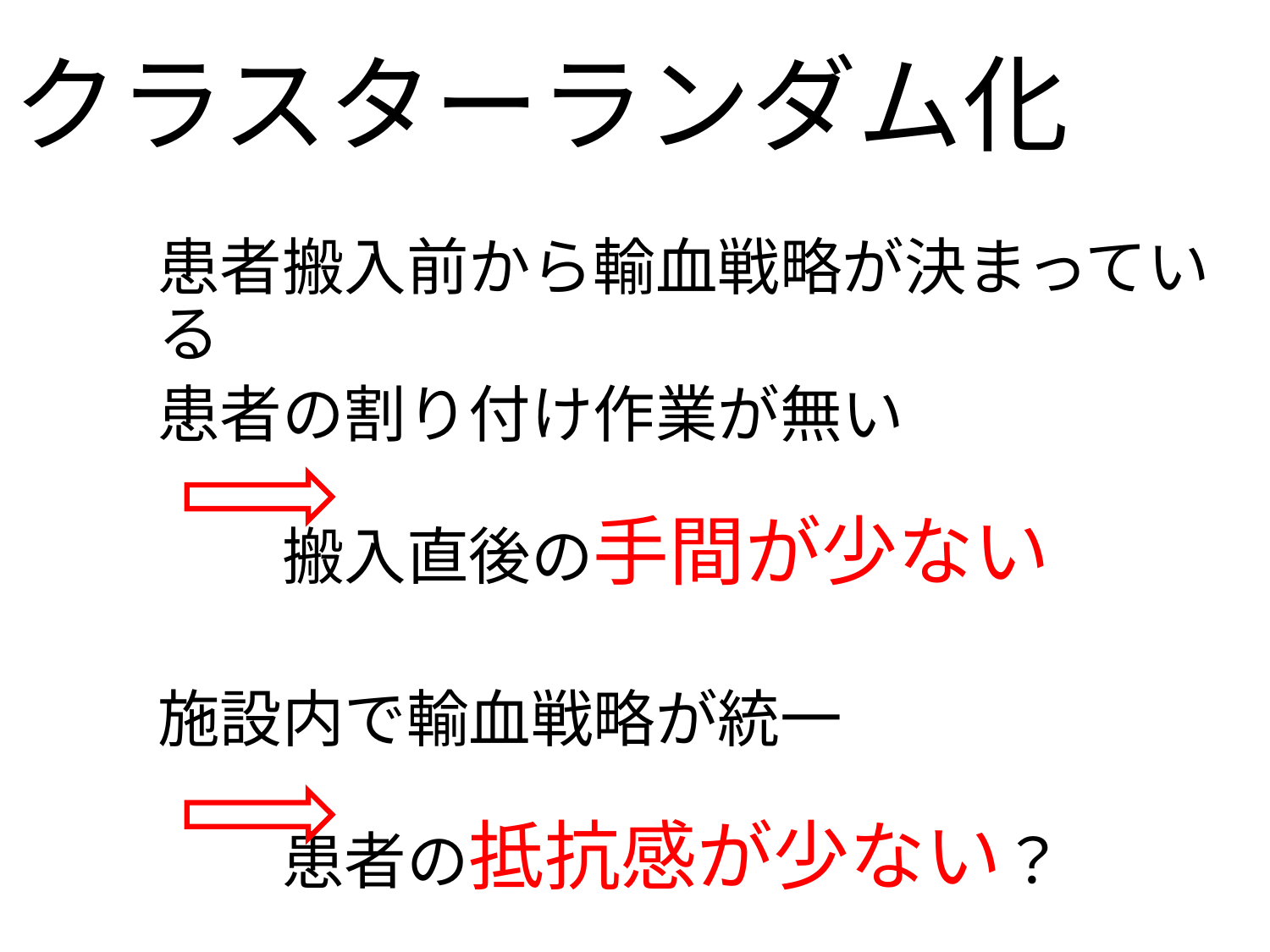

# クラスターランダム化
患者搬入前から輸血戦略が決まっている
患者の割り付け作業が無い

		搬入直後の手間が少ない

施設内で輸血戦略が統一

		患者の抵抗感が少ない？